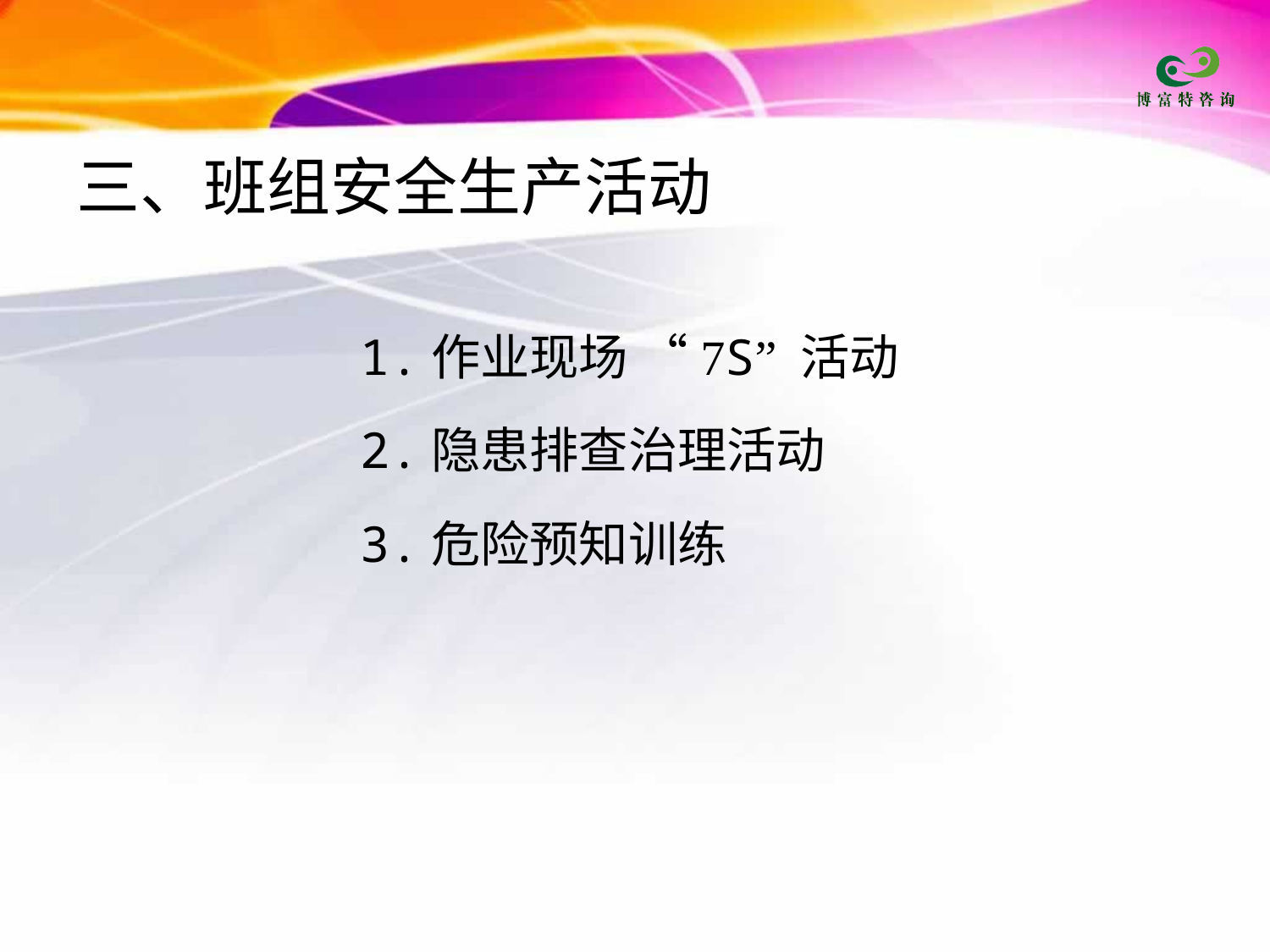

# 三、班组安全生产活动
1.作业现场 “7S” 活动
2.隐患排查治理活动
3.危险预知训练